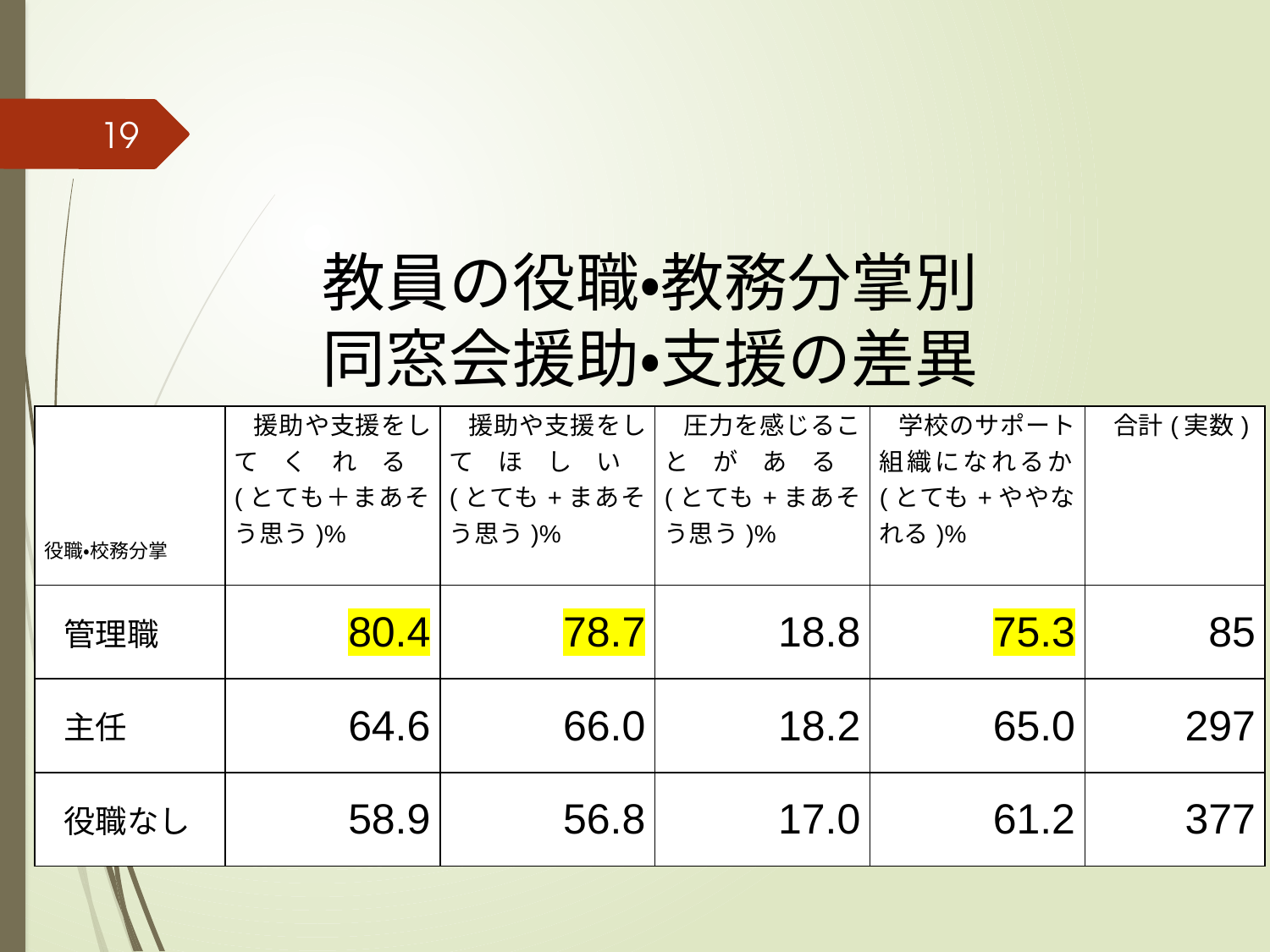

19
# 教員の役職・教務分掌別 同窓会援助・支援の差異
| 役職・校務分掌 | 援助や支援をしてくれる (とても＋まあそう思う)% | 援助や支援をしてほしい (とても+まあそう思う)% | 圧力を感じることがある (とても+まあそう思う)% | 学校のサポート組織になれるか (とても+ややなれる)% | 合計(実数) |
| --- | --- | --- | --- | --- | --- |
| 管理職 | 80.4 | 78.7 | 18.8 | 75.3 | 85 |
| 主任 | 64.6 | 66.0 | 18.2 | 65.0 | 297 |
| 役職なし | 58.9 | 56.8 | 17.0 | 61.2 | 377 |